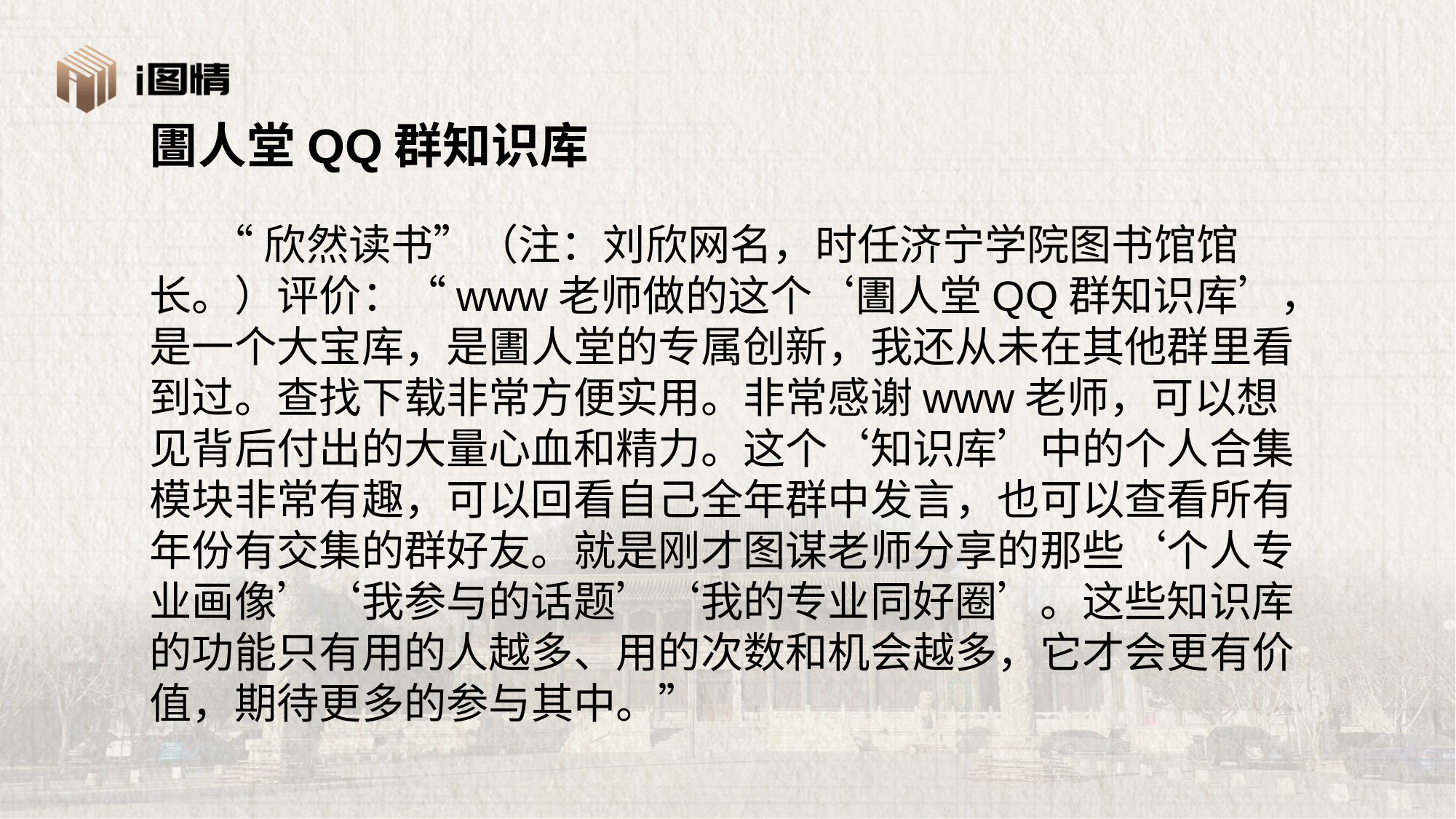

圕人堂QQ群知识库
          “欣然读书”（注：刘欣网名，时任济宁学院图书馆馆长。）评价：“www老师做的这个‘圕人堂QQ群知识库’，是一个大宝库，是圕人堂的专属创新，我还从未在其他群里看到过。查找下载非常方便实用。非常感谢www老师，可以想见背后付出的大量心血和精力。这个‘知识库’中的个人合集模块非常有趣，可以回看自己全年群中发言，也可以查看所有年份有交集的群好友。就是刚才图谋老师分享的那些‘个人专业画像’‘我参与的话题’‘我的专业同好圈’。这些知识库的功能只有用的人越多、用的次数和机会越多，它才会更有价值，期待更多的参与其中。”
34